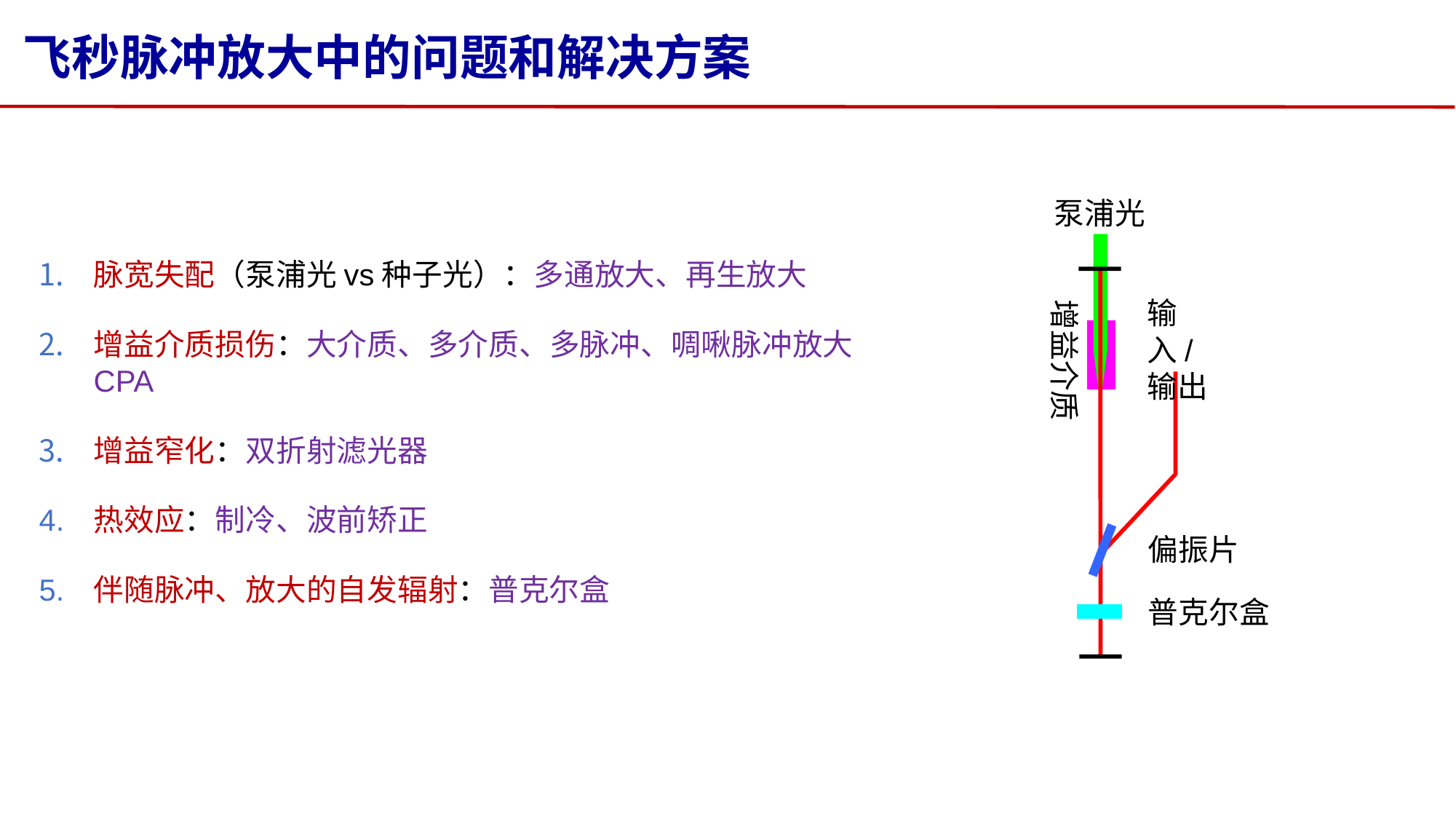

# 飞秒脉冲放大中的问题和解决方案
泵浦光

增益介质
输入/输出

偏振片
普克尔盒

脉宽失配（泵浦光vs种子光）：多通放大、再生放大
增益介质损伤：大介质、多介质、多脉冲、啁啾脉冲放大CPA
增益窄化：双折射滤光器
热效应：制冷、波前矫正
伴随脉冲、放大的自发辐射：普克尔盒